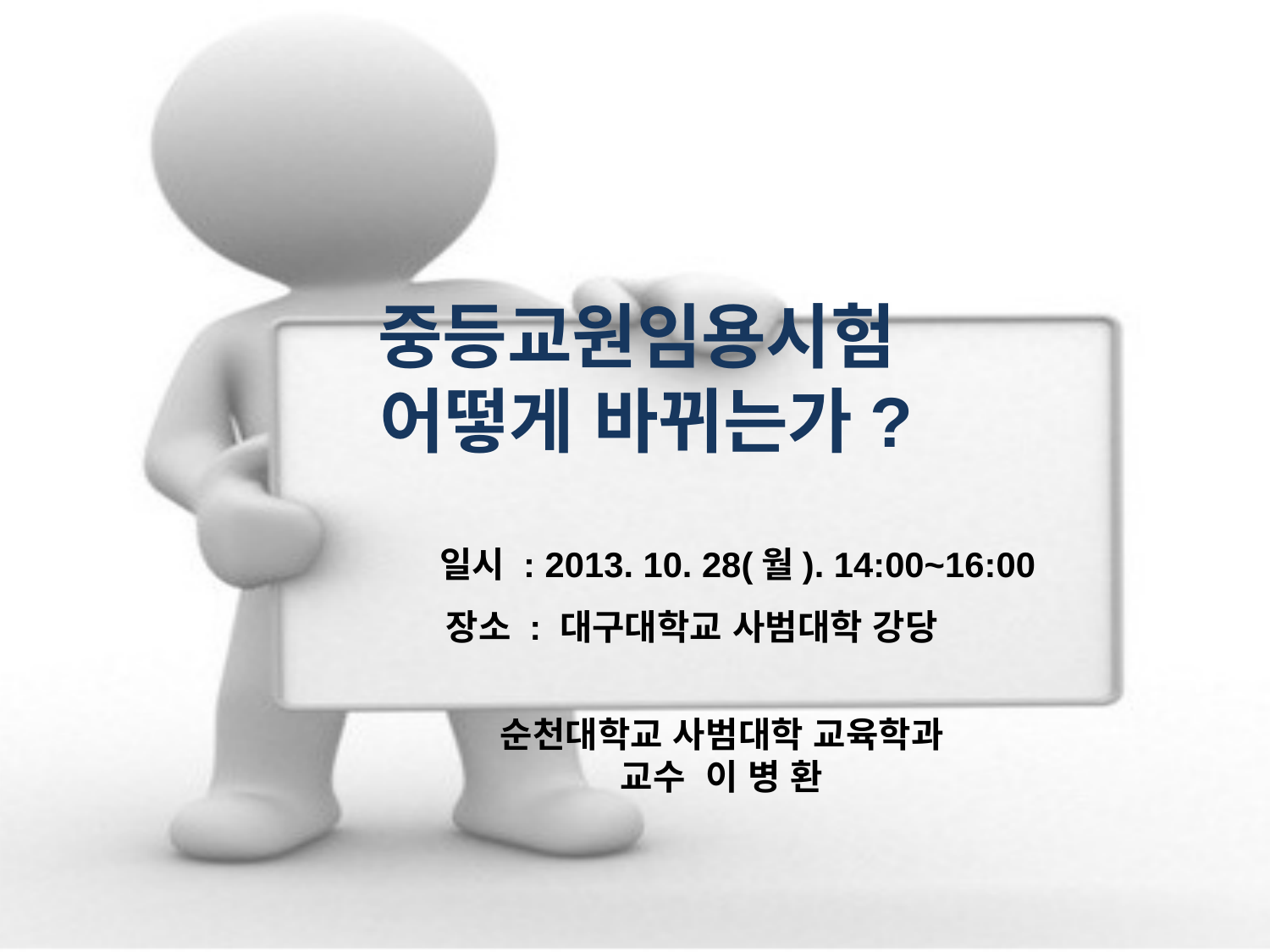

# 중등교원임용시험 어떻게 바뀌는가?
 일시 : 2013. 10. 28(월). 14:00~16:00

장소 : 대구대학교 사범대학 강당

순천대학교 사범대학 교육학과
교수  이 병 환